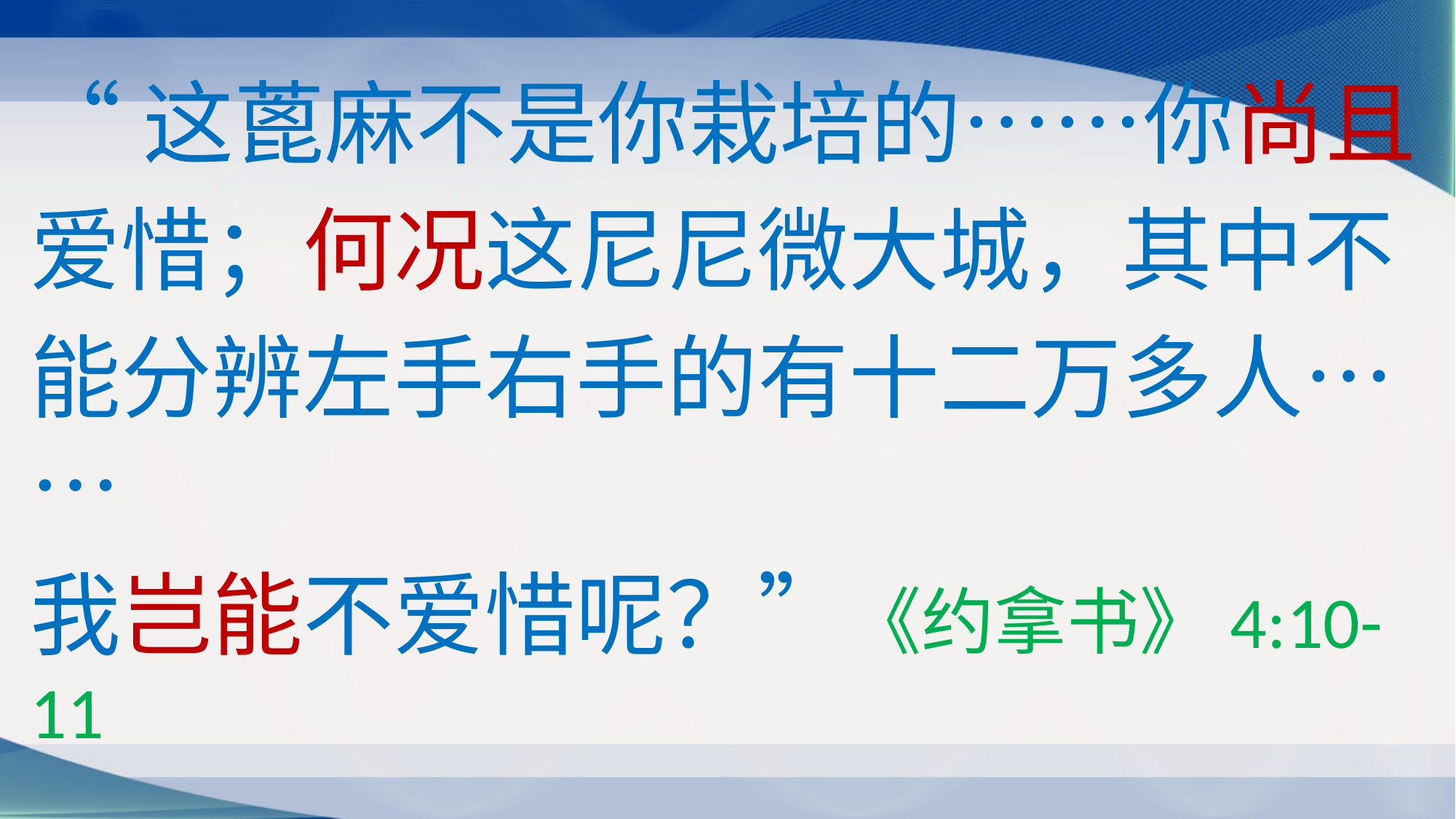

“这蓖麻不是你栽培的……你尚且
爱惜；何况这尼尼微大城，其中不
能分辨左手右手的有十二万多人……
我岂能不爱惜呢？”《约拿书》4:10-11